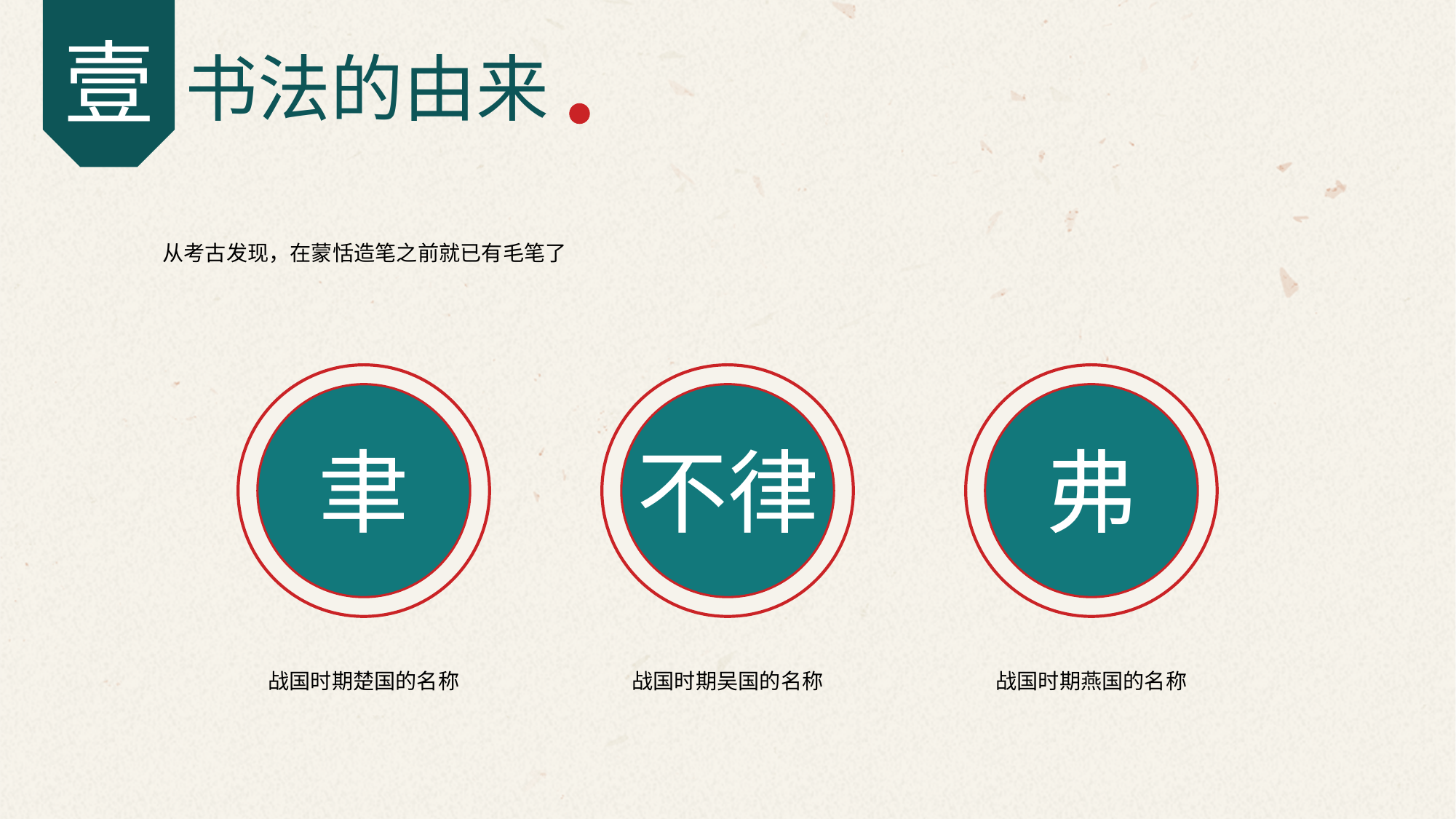

壹
书法的由来

从考古发现，在蒙恬造笔之前就已有毛笔了

聿
不律
弗
战国时期楚国的名称
战国时期吴国的名称
战国时期燕国的名称